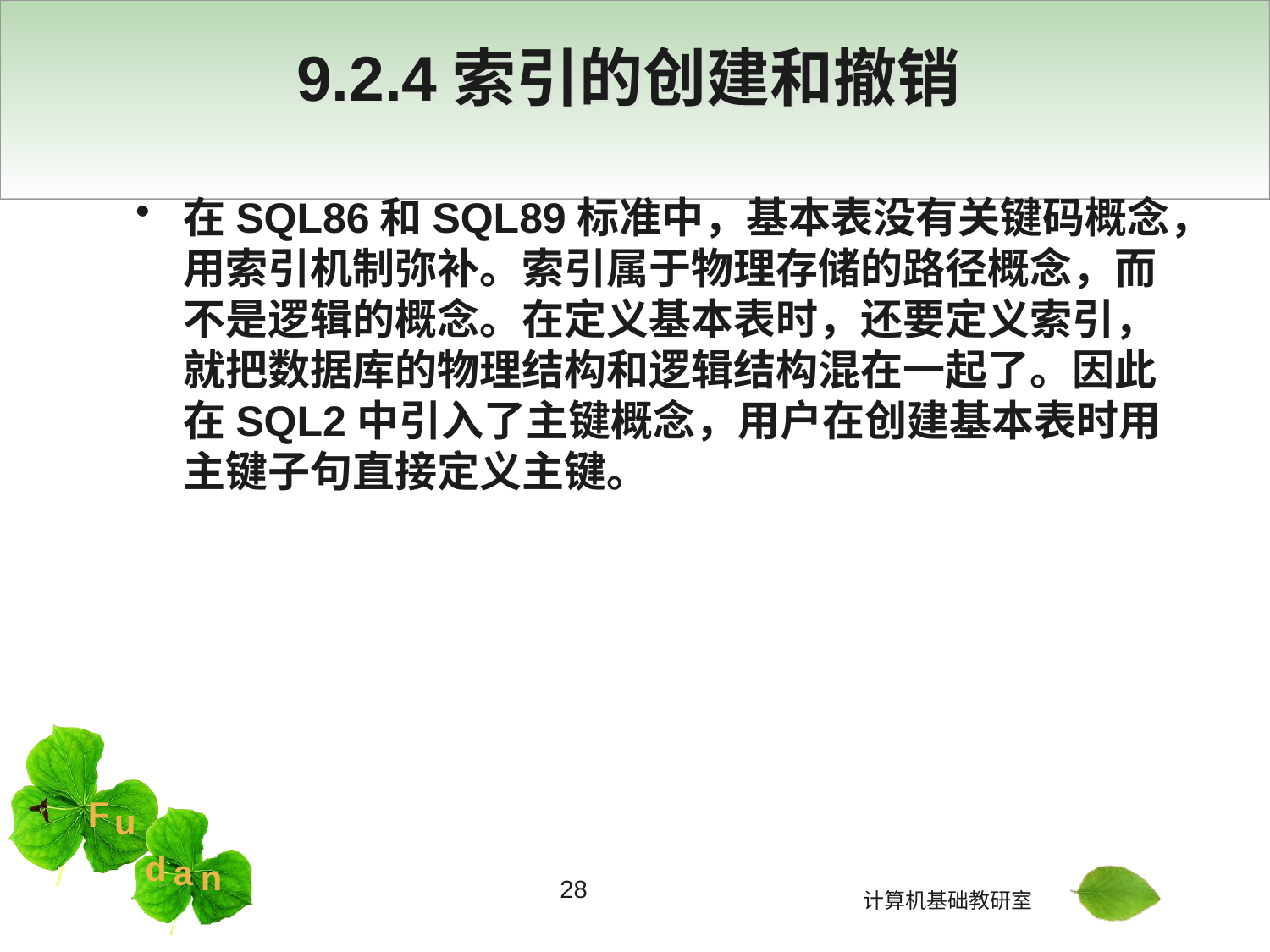

# 9.2.4索引的创建和撤销
在SQL86和SQL89标准中，基本表没有关键码概念，用索引机制弥补。索引属于物理存储的路径概念，而不是逻辑的概念。在定义基本表时，还要定义索引，就把数据库的物理结构和逻辑结构混在一起了。因此在SQL2中引入了主键概念，用户在创建基本表时用主键子句直接定义主键。

28